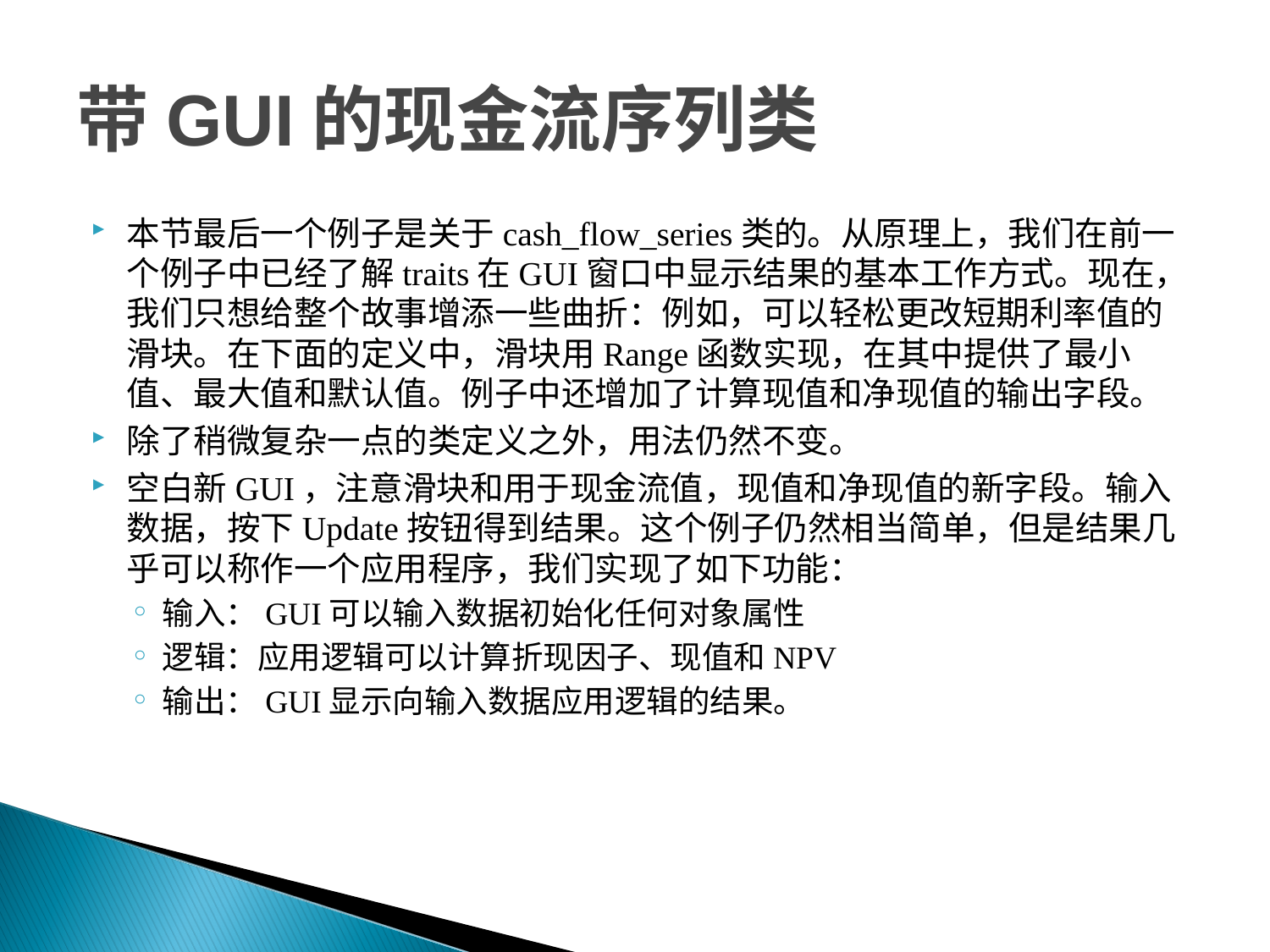

# 带GUI的现金流序列类
本节最后一个例子是关于cash_flow_series类的。从原理上，我们在前一个例子中已经了解traits在GUI窗口中显示结果的基本工作方式。现在，我们只想给整个故事增添一些曲折：例如，可以轻松更改短期利率值的滑块。在下面的定义中，滑块用Range函数实现，在其中提供了最小值、最大值和默认值。例子中还增加了计算现值和净现值的输出字段。
除了稍微复杂一点的类定义之外，用法仍然不变。
空白新GUI，注意滑块和用于现金流值，现值和净现值的新字段。输入数据，按下Update按钮得到结果。这个例子仍然相当简单，但是结果几乎可以称作一个应用程序，我们实现了如下功能：
输入：GUI可以输入数据初始化任何对象属性
逻辑：应用逻辑可以计算折现因子、现值和NPV
输出：GUI显示向输入数据应用逻辑的结果。